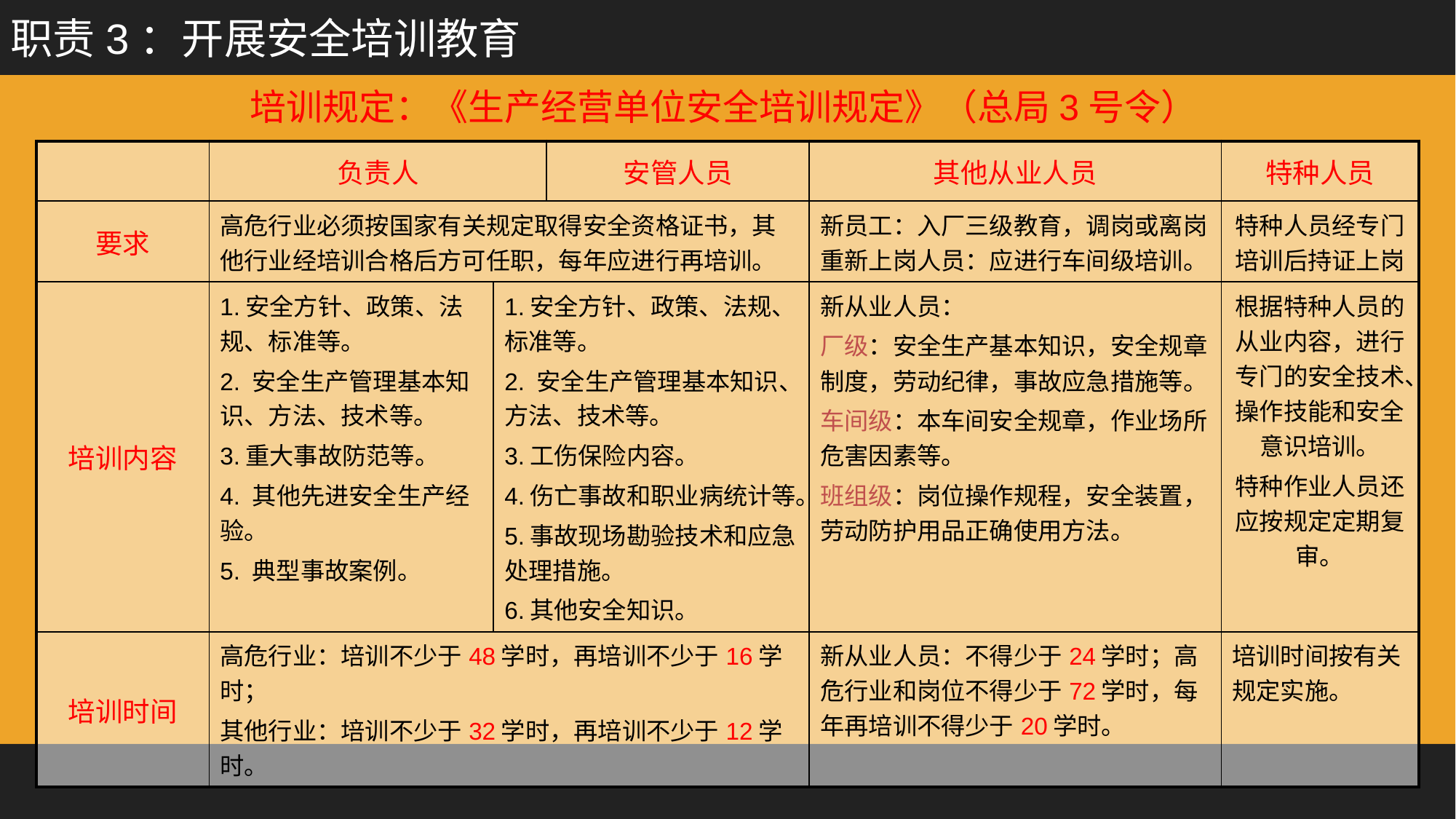

职责3：开展安全培训教育
培训规定：《生产经营单位安全培训规定》（总局3号令）
|  | 负责人 |  | 安管人员 | 其他从业人员 | 特种人员 |
| --- | --- | --- | --- | --- | --- |
| 要求 | 高危行业必须按国家有关规定取得安全资格证书，其他行业经培训合格后方可任职，每年应进行再培训。 |  |  | 新员工：入厂三级教育，调岗或离岗重新上岗人员：应进行车间级培训。 | 特种人员经专门培训后持证上岗 |
| 培训内容 | 1.安全方针、政策、法规、标准等。 2. 安全生产管理基本知识、方法、技术等。 3.重大事故防范等。 4. 其他先进安全生产经验。 5. 典型事故案例。 | 1.安全方针、政策、法规、标准等。 2. 安全生产管理基本知识、方法、技术等。 3.工伤保险内容。 4.伤亡事故和职业病统计等。 5.事故现场勘验技术和应急处理措施。 6.其他安全知识。 |  | 新从业人员： 厂级：安全生产基本知识，安全规章制度，劳动纪律，事故应急措施等。 车间级：本车间安全规章，作业场所危害因素等。 班组级：岗位操作规程，安全装置，劳动防护用品正确使用方法。 | 根据特种人员的从业内容，进行专门的安全技术、操作技能和安全意识培训。 特种作业人员还应按规定定期复审。 |
| 培训时间 | 高危行业：培训不少于48学时，再培训不少于16学时； 其他行业：培训不少于32学时，再培训不少于12学时。 |  |  | 新从业人员：不得少于24学时；高危行业和岗位不得少于72学时，每年再培训不得少于20学时。 | 培训时间按有关规定实施。 |